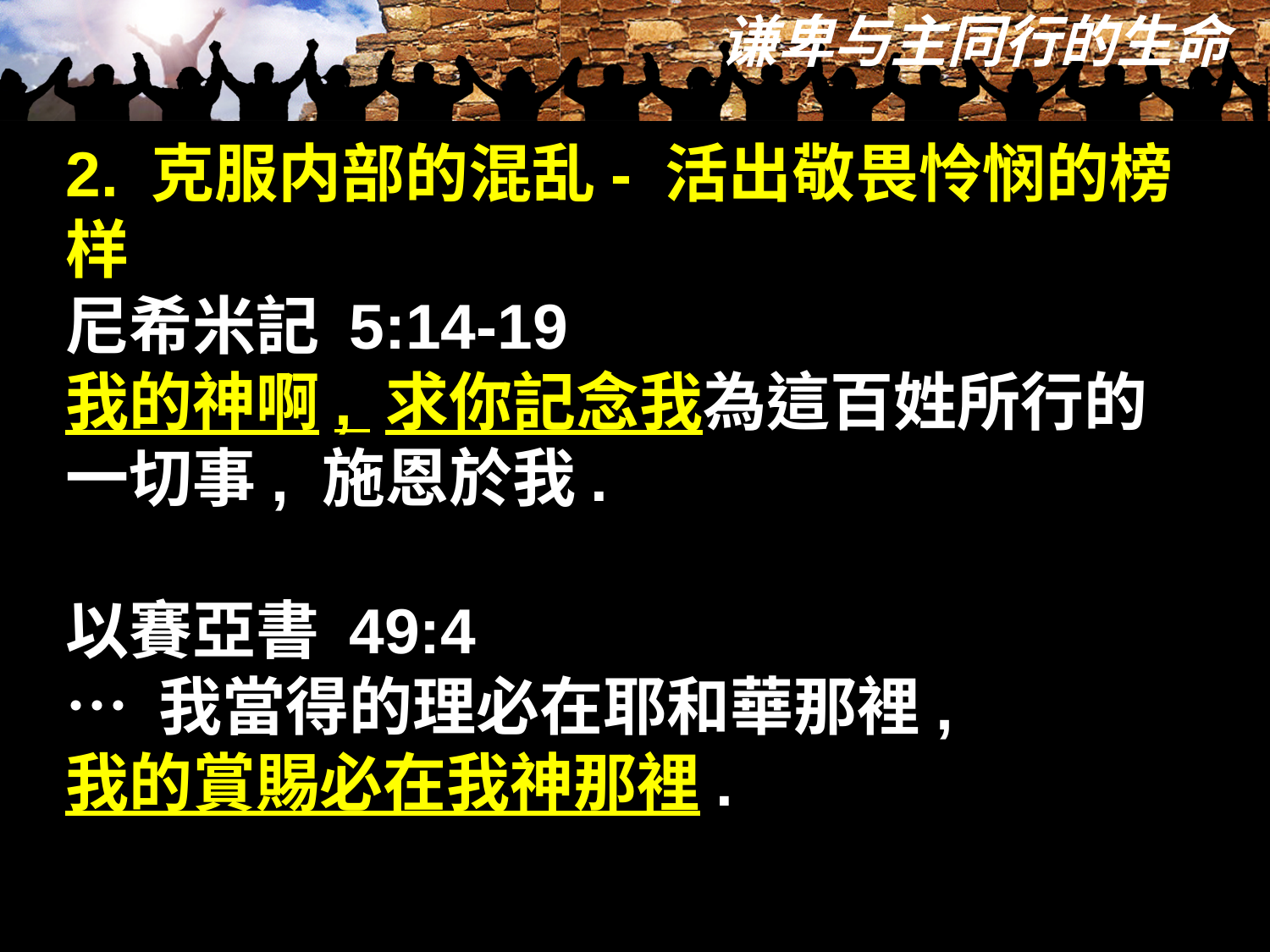

2. 克服内部的混乱- 活出敬畏怜悯的榜样
尼希米記 5:14-19
我的神啊, 求你記念我為這百姓所行的一切事, 施恩於我.

以賽亞書 49:4
… 我當得的理必在耶和華那裡,
我的賞賜必在我神那裡.